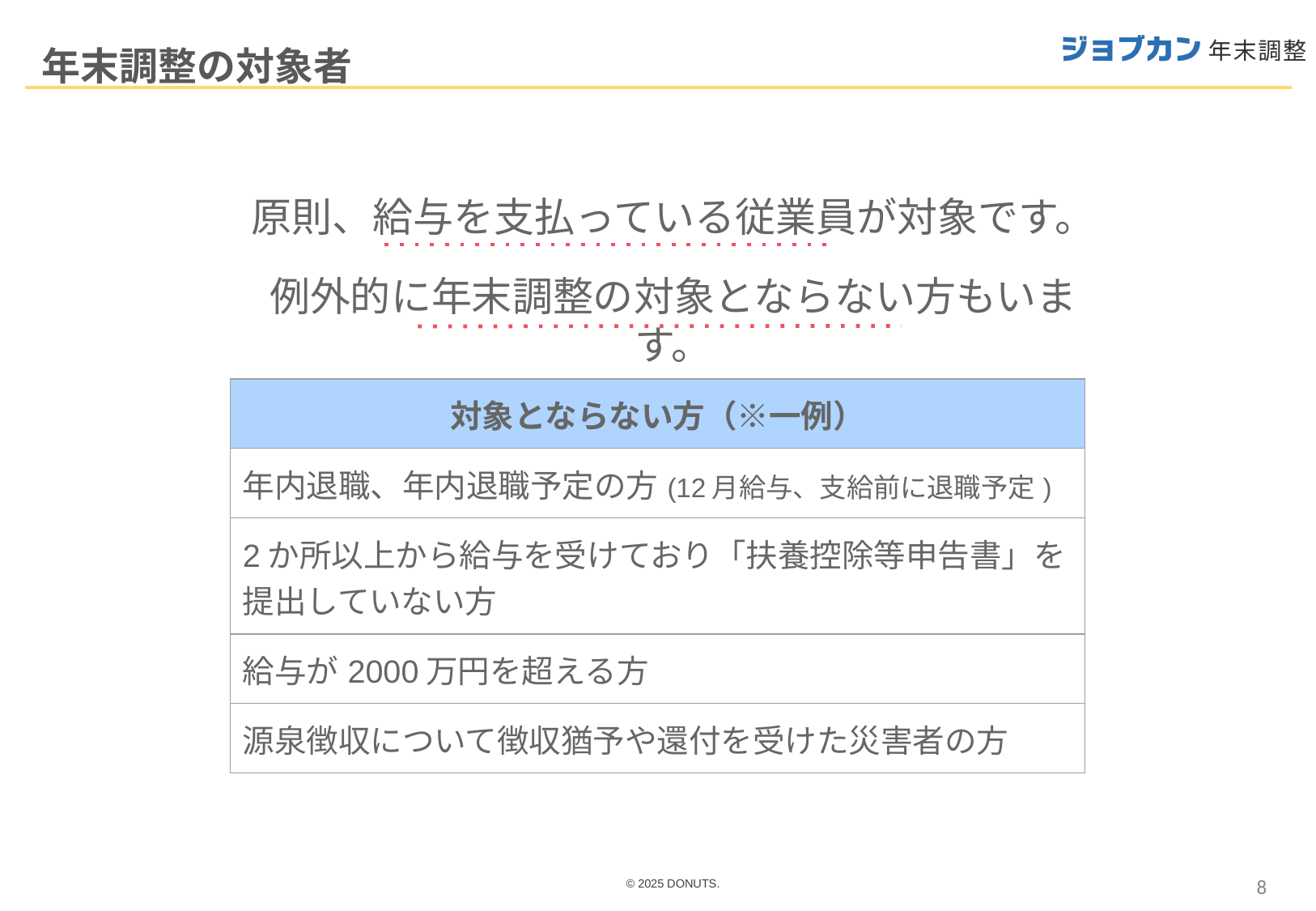

年末調整の対象者
原則、給与を支払っている従業員が対象です。

例外的に年末調整の対象とならない方もいます。
| 対象とならない方（※一例） |
| --- |
| 年内退職、年内退職予定の方(12月給与、支給前に退職予定) |
| 2か所以上から給与を受けており「扶養控除等申告書」を提出していない方 |
| 給与が2000万円を超える方 |
| 源泉徴収について徴収猶予や還付を受けた災害者の方 |

8